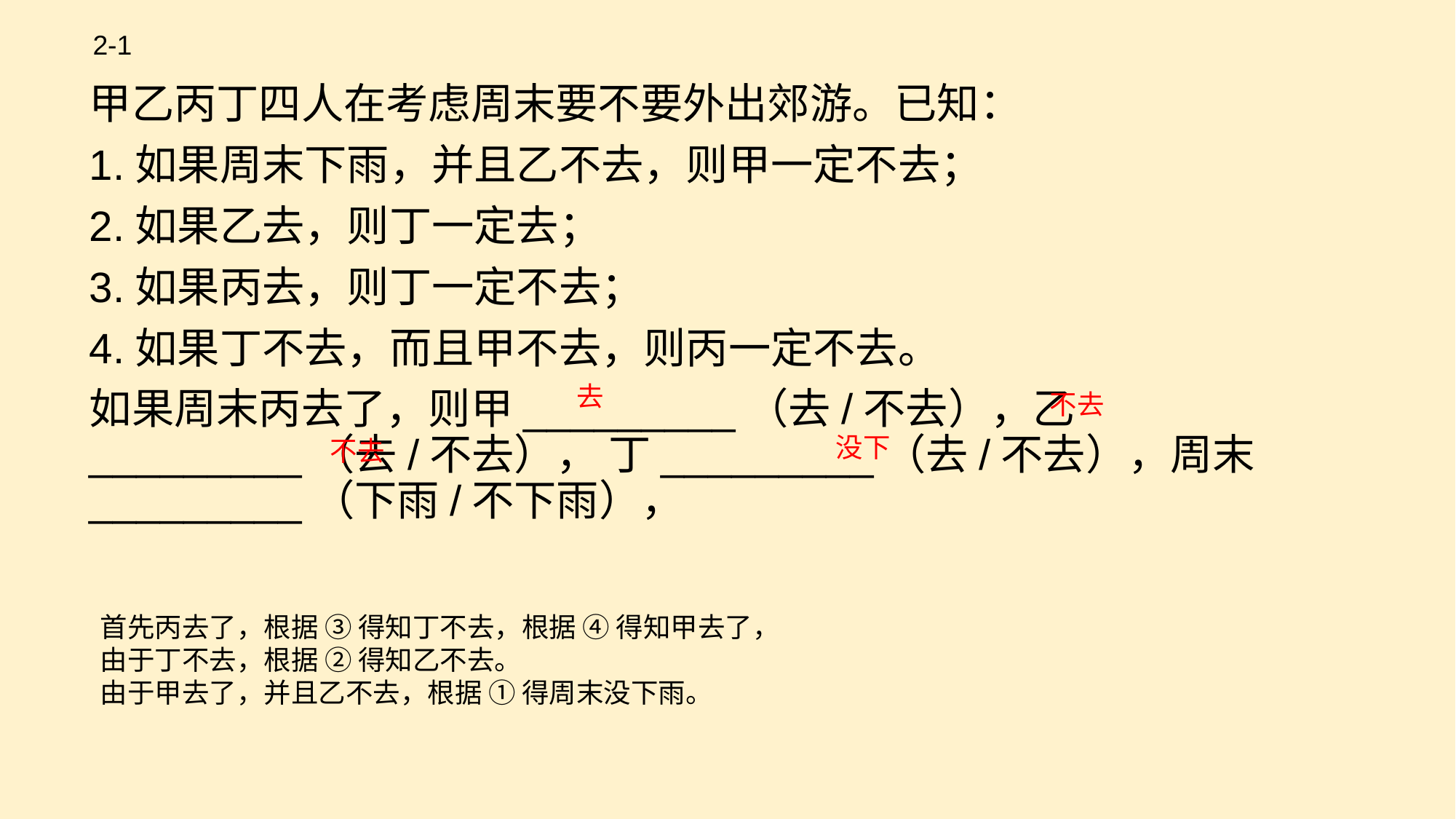

2-1
甲乙丙丁四人在考虑周末要不要外出郊游。已知：
1.如果周末下雨，并且乙不去，则甲一定不去；
2.如果乙去，则丁一定去；
3.如果丙去，则丁一定不去；
4.如果丁不去，而且甲不去，则丙一定不去。
如果周末丙去了，则甲_________（去/不去），乙_________（去/不去）， 丁_________（去/不去），周末_________（下雨/不下雨），
去
不去
没下
不去
首先丙去了，根据 ③ 得知丁不去，根据 ④ 得知甲去了，
由于丁不去，根据 ② 得知乙不去。
由于甲去了，并且乙不去，根据 ① 得周末没下雨。